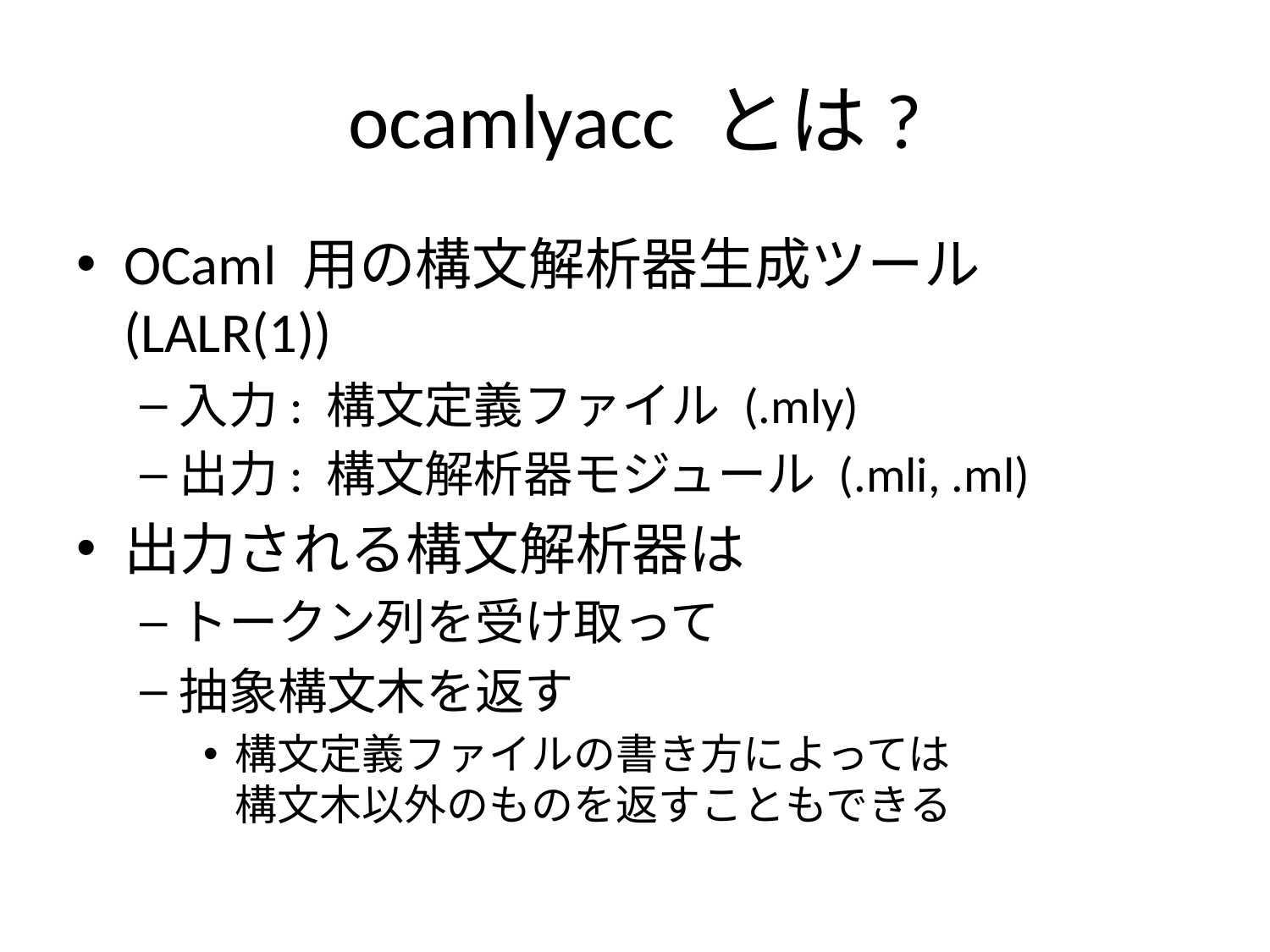

# ocamlyacc とは?
OCaml 用の構文解析器生成ツール (LALR(1))
入力: 構文定義ファイル (.mly)
出力: 構文解析器モジュール (.mli, .ml)
出力される構文解析器は
トークン列を受け取って
抽象構文木を返す
構文定義ファイルの書き方によっては
構文木以外のものを返すこともできる